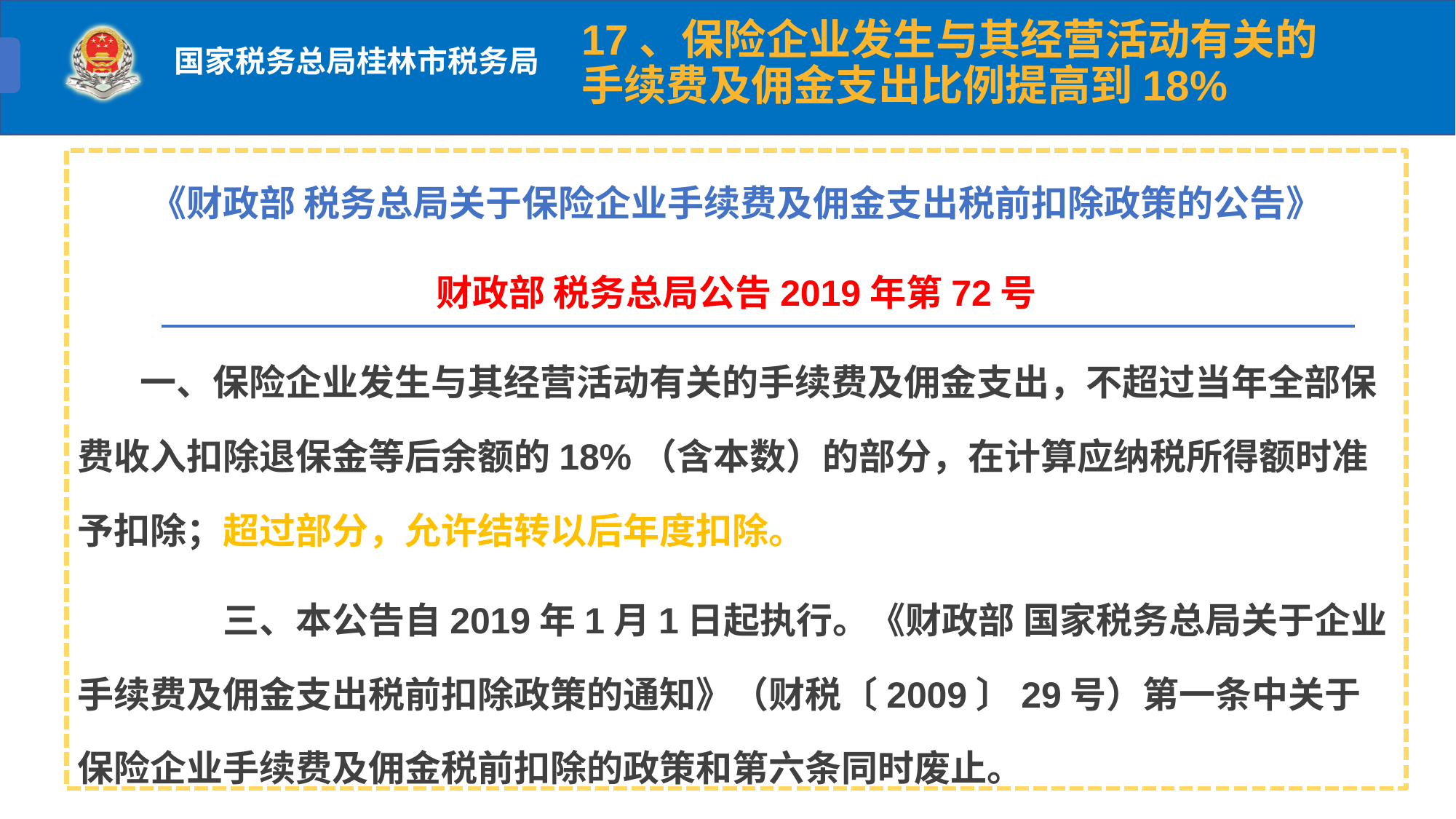

17、保险企业发生与其经营活动有关的手续费及佣金支出比例提高到18%
《财政部 税务总局关于保险企业手续费及佣金支出税前扣除政策的公告》
财政部 税务总局公告2019年第72号
        一、保险企业发生与其经营活动有关的手续费及佣金支出，不超过当年全部保费收入扣除退保金等后余额的18%（含本数）的部分，在计算应纳税所得额时准予扣除；超过部分，允许结转以后年度扣除。
　　　　三、本公告自2019年1月1日起执行。《财政部 国家税务总局关于企业手续费及佣金支出税前扣除政策的通知》（财税〔2009〕29号）第一条中关于保险企业手续费及佣金税前扣除的政策和第六条同时废止。